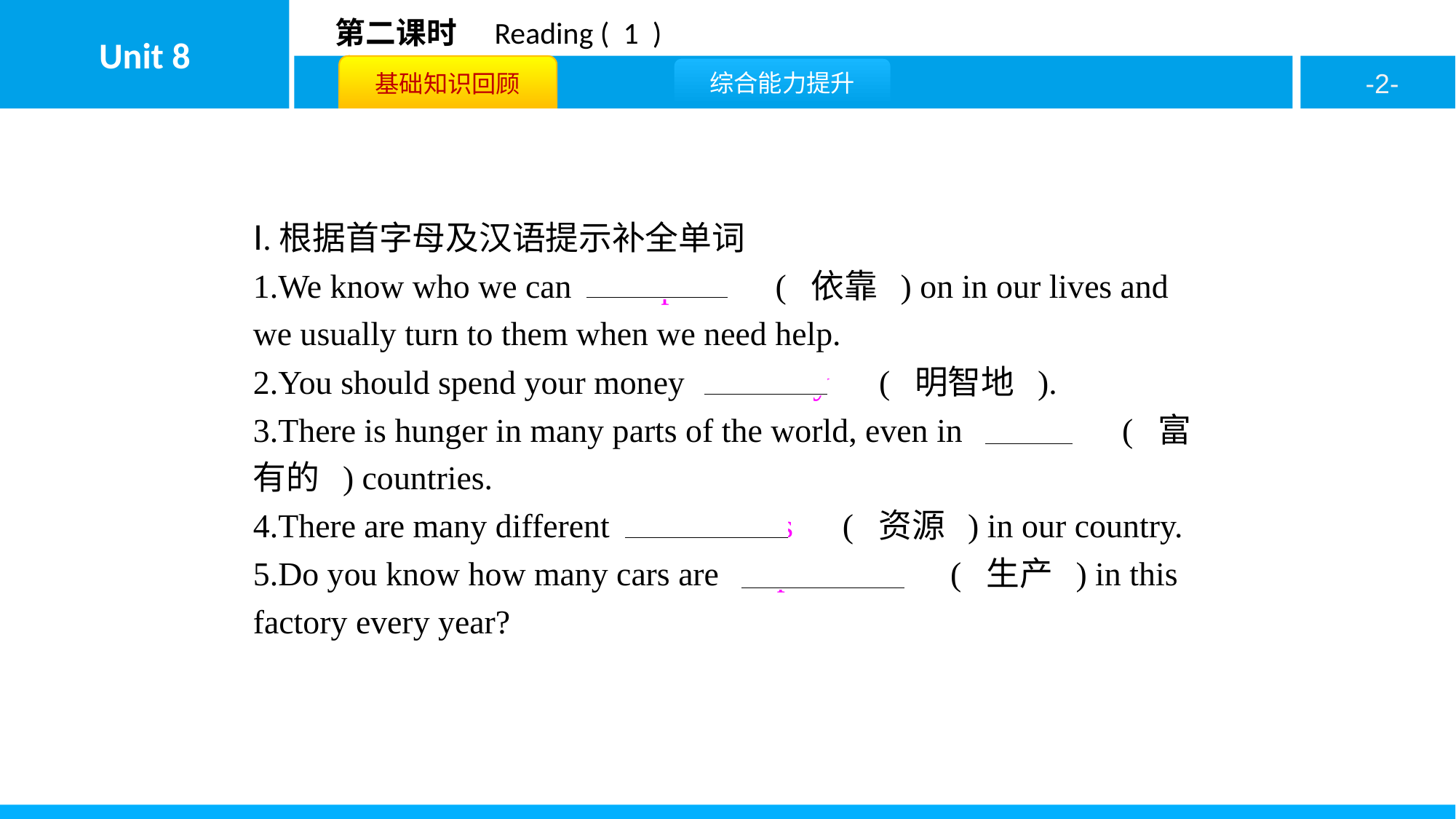

Ⅰ.根据首字母及汉语提示补全单词
1.We know who we can 　depend　(  依靠  ) on in our lives and we usually turn to them when we need help.
2.You should spend your money 　wisely　(  明智地  ).
3.There is hunger in many parts of the world, even in 　rich　(  富有的  ) countries.
4.There are many different 　resources　(  资源  ) in our country.
5.Do you know how many cars are 　produced　(  生产  ) in this factory every year?